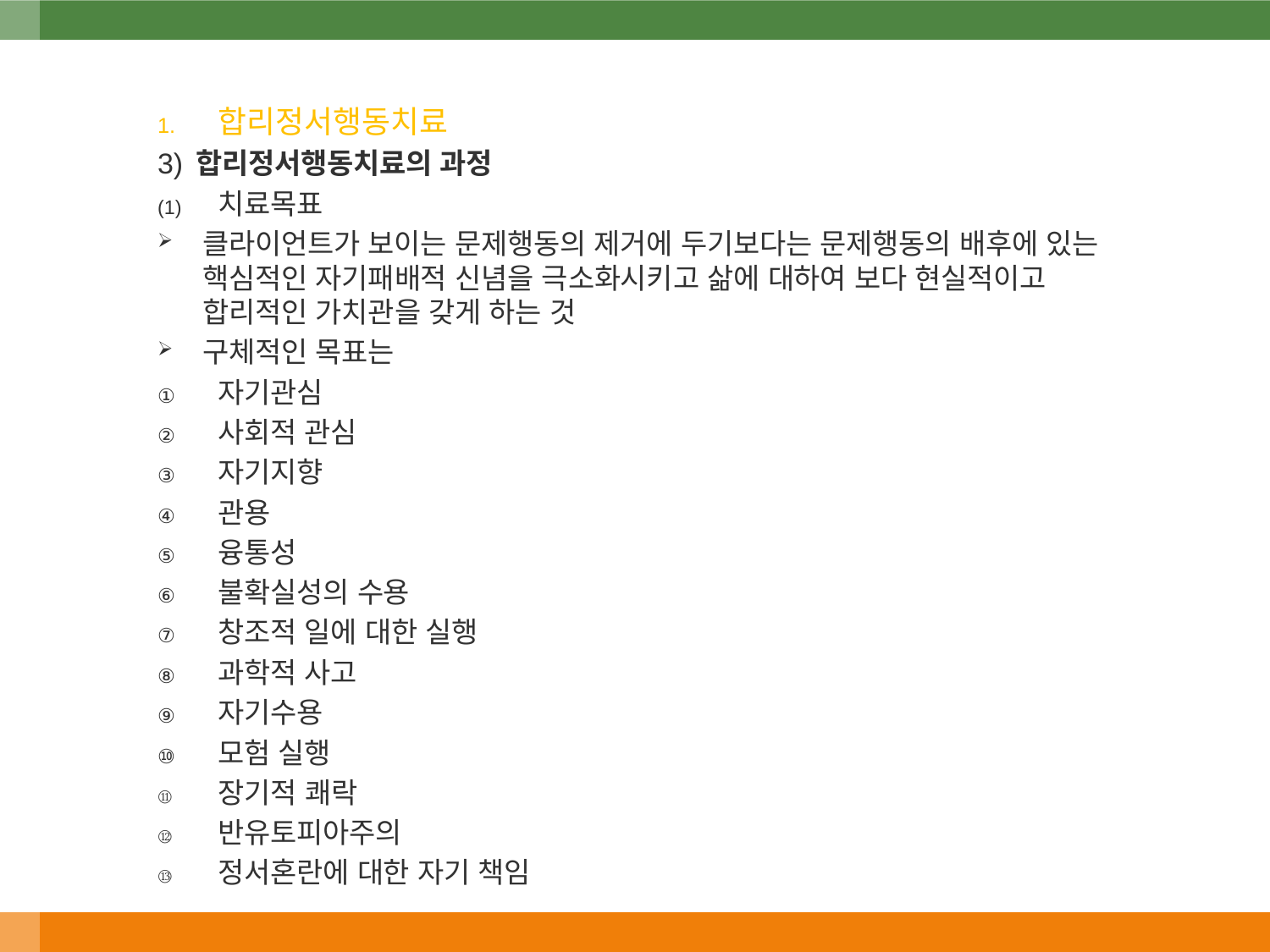

합리정서행동치료
3) 합리정서행동치료의 과정
치료목표
클라이언트가 보이는 문제행동의 제거에 두기보다는 문제행동의 배후에 있는 핵심적인 자기패배적 신념을 극소화시키고 삶에 대하여 보다 현실적이고 합리적인 가치관을 갖게 하는 것
구체적인 목표는
자기관심
사회적 관심
자기지향
관용
융통성
불확실성의 수용
창조적 일에 대한 실행
과학적 사고
자기수용
모험 실행
장기적 쾌락
반유토피아주의
정서혼란에 대한 자기 책임